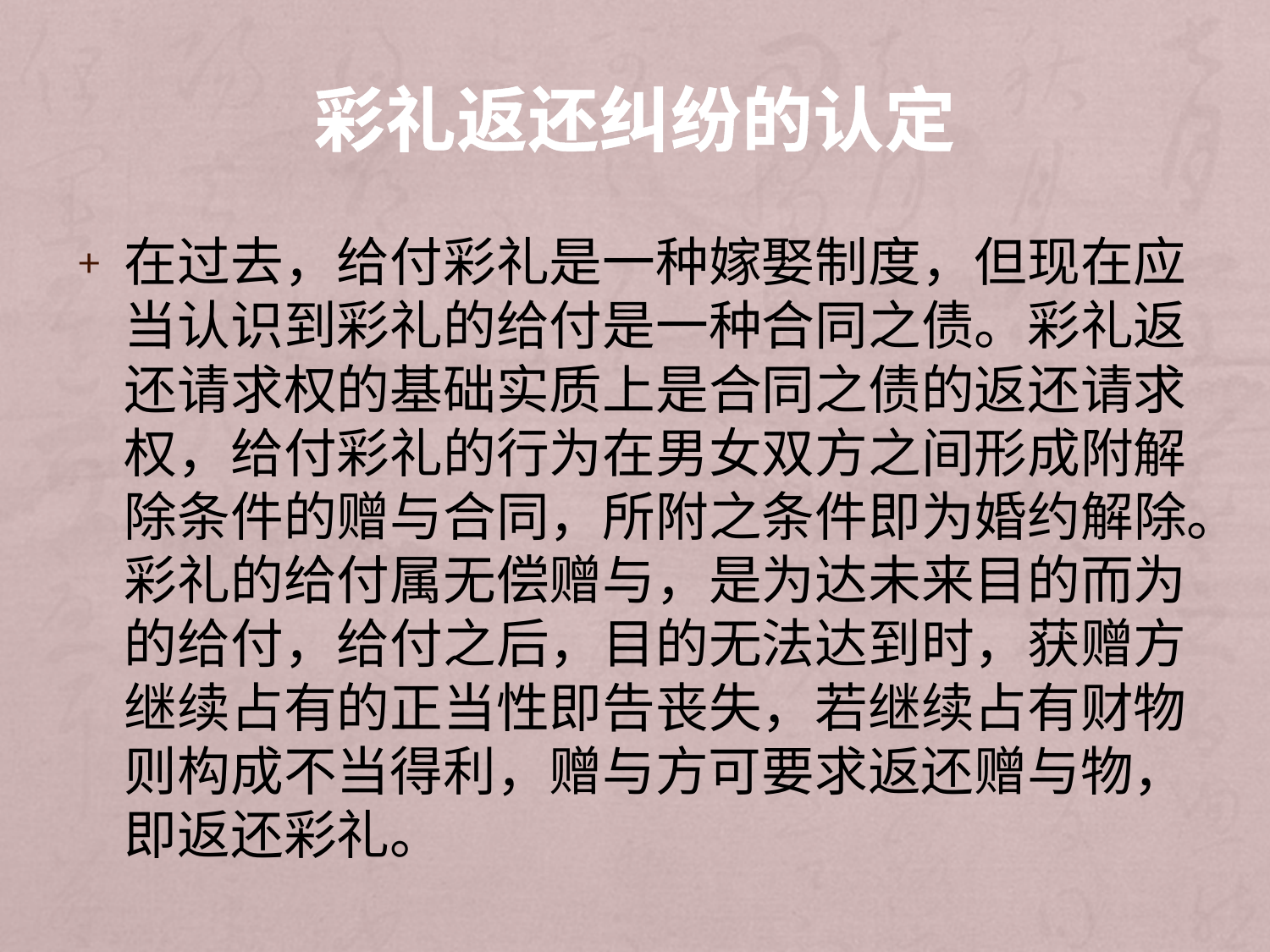

# 彩礼返还纠纷的认定
在过去，给付彩礼是一种嫁娶制度，但现在应当认识到彩礼的给付是一种合同之债。彩礼返还请求权的基础实质上是合同之债的返还请求权，给付彩礼的行为在男女双方之间形成附解除条件的赠与合同，所附之条件即为婚约解除。彩礼的给付属无偿赠与，是为达未来目的而为的给付，给付之后，目的无法达到时，获赠方继续占有的正当性即告丧失，若继续占有财物则构成不当得利，赠与方可要求返还赠与物，即返还彩礼。